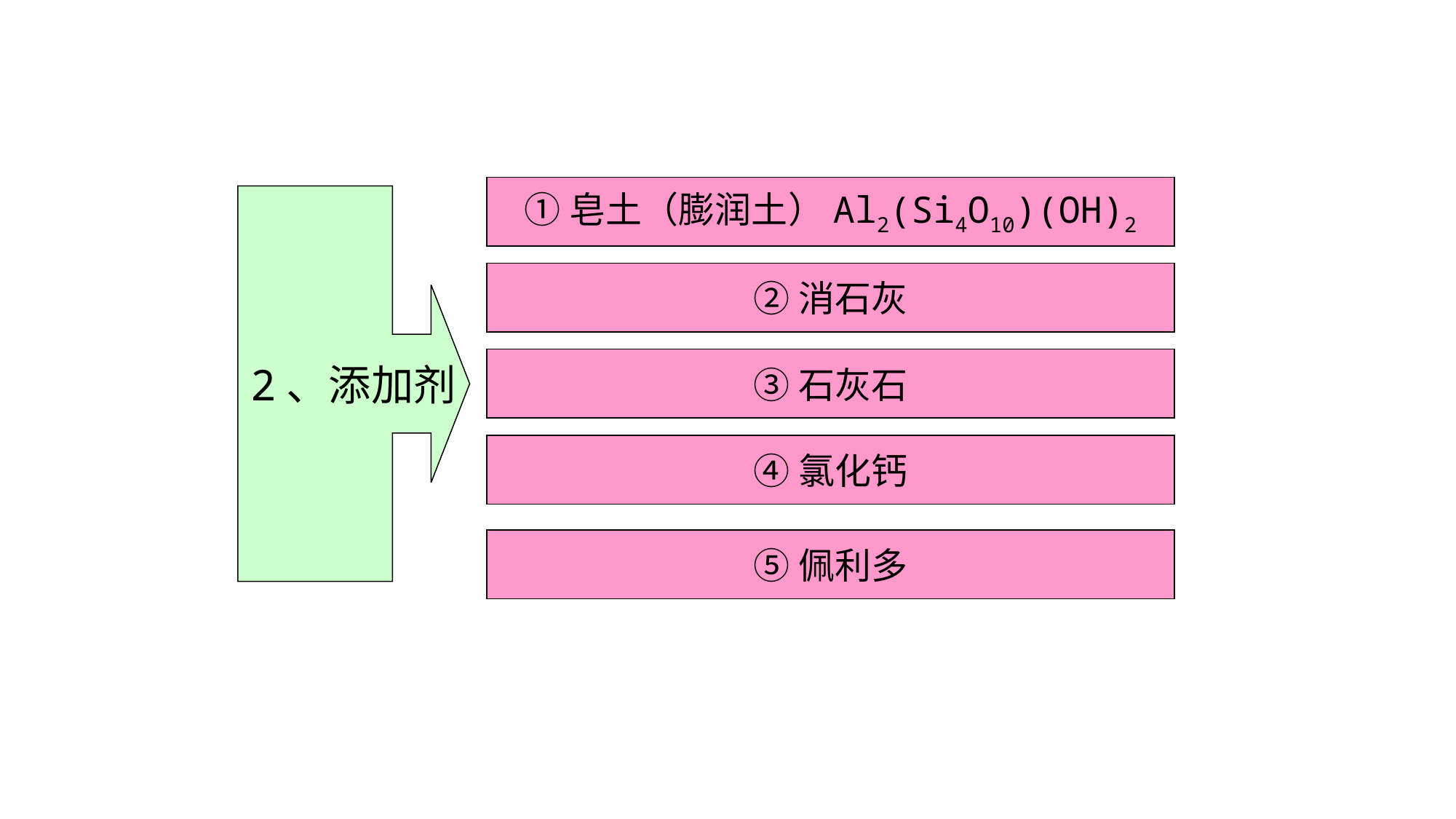

①皂土（膨润土）Al2(Si4O10)(OH)2
   2、添加剂
②消石灰

③石灰石
④氯化钙
⑤佩利多
25